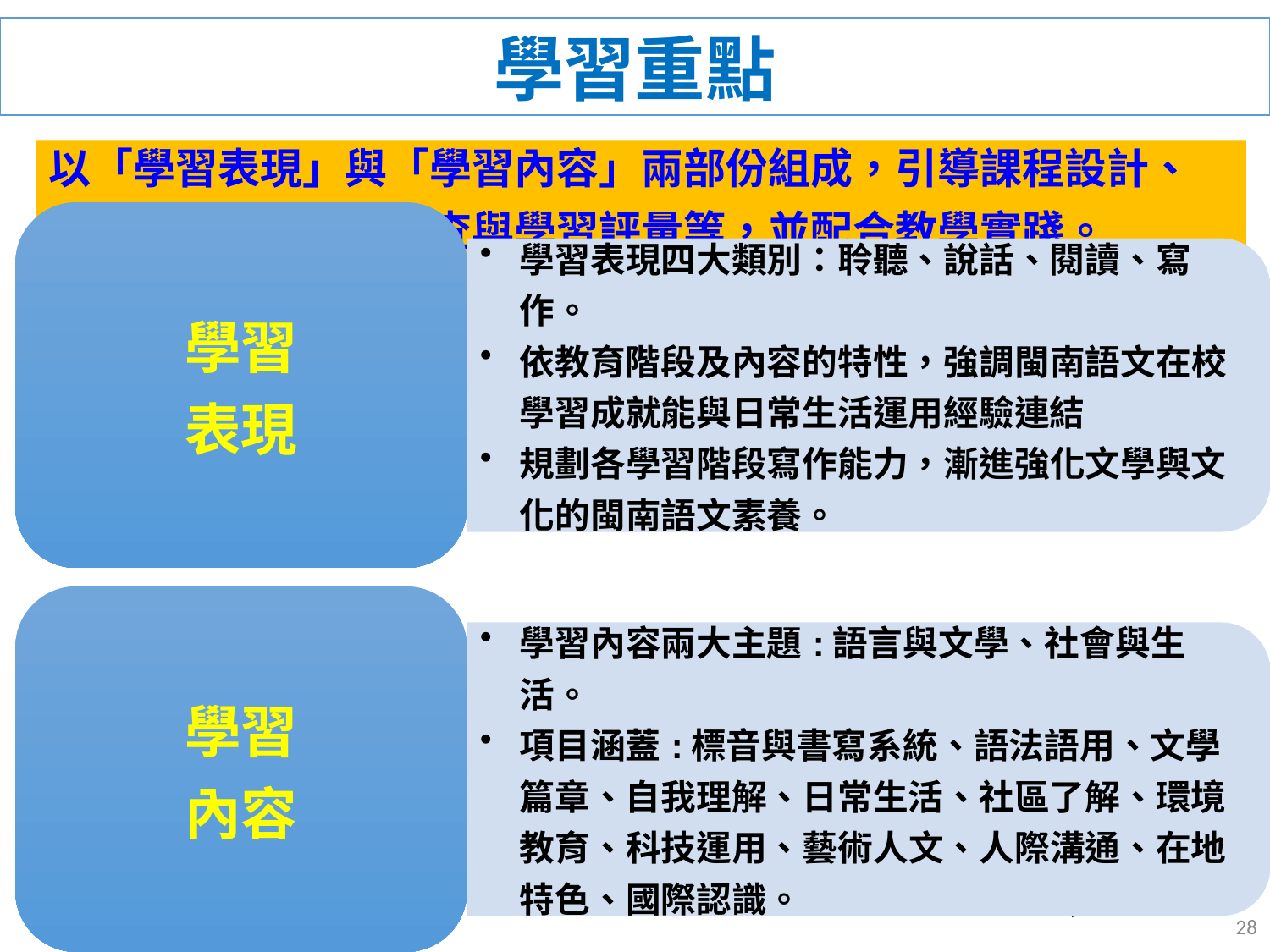

學習重點
以「學習表現」與「學習內容」兩部份組成，引導課程設計、
教材發展、教科書審查與學習評量等，並配合教學實踐。

學習
表現
學習表現四大類別：聆聽、說話、閱讀、寫作。
學習
內容
學習內容兩大主題:語言與文學、社會與生活。
依教育階段及內容的特性，強調閩南語文在校學習成就能與日常生活運用經驗連結
規劃各學習階段寫作能力，漸進強化文學與文化的閩南語文素養。
項目涵蓋:標音與書寫系統、語法語用、文學篇章、自我理解、日常生活、社區了解、環境教育、科技運用、藝術人文、人際溝通、在地特色、國際認識。
30
28